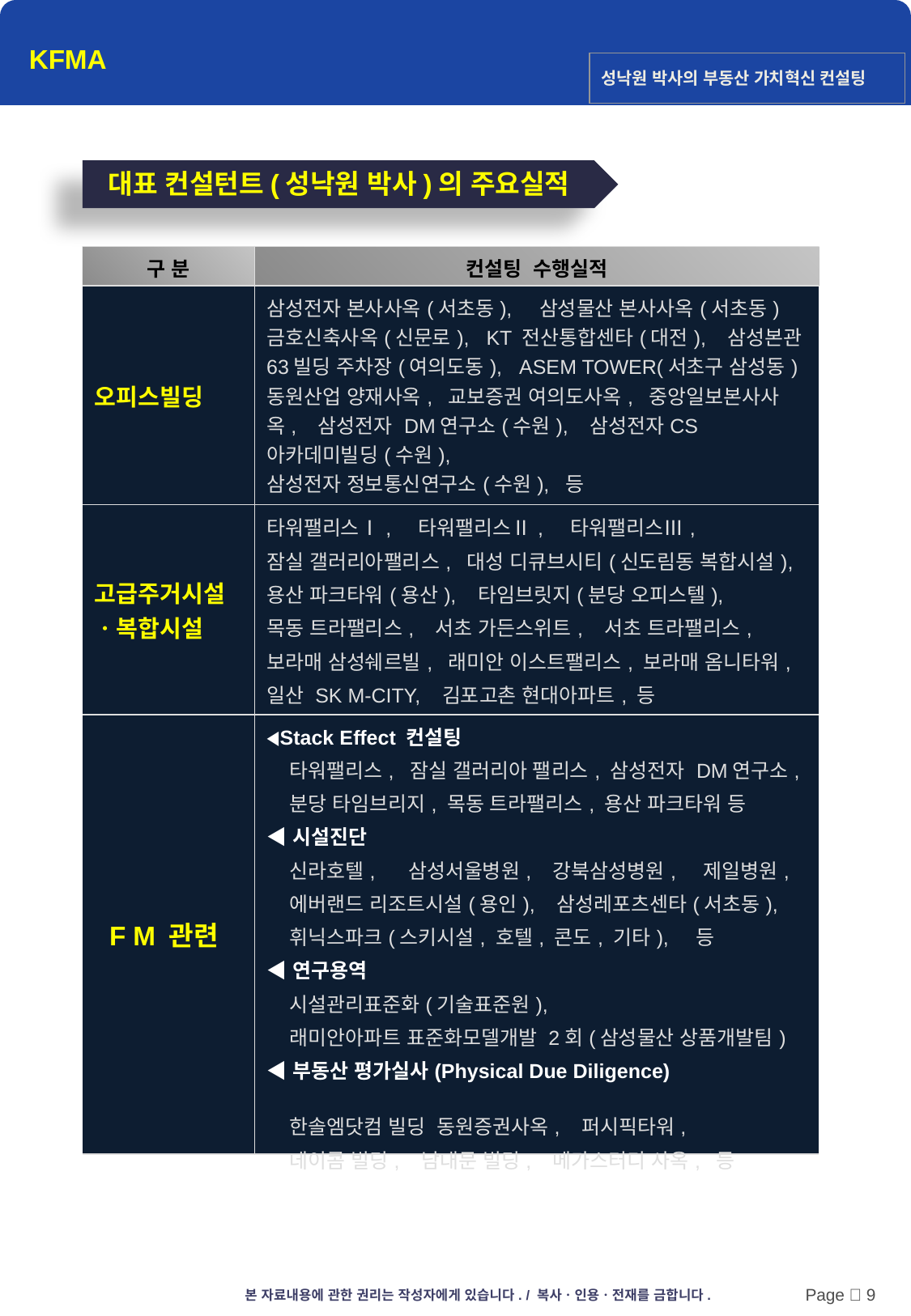

대표 컨설턴트(성낙원 박사)의 주요실적
| 구 분 | 컨설팅 수행실적 |
| --- | --- |
| 오피스빌딩 | 삼성전자 본사사옥(서초동), 삼성물산 본사사옥(서초동) 금호신축사옥(신문로), KT 전산통합센타(대전), 삼성본관 63빌딩 주차장(여의도동), ASEM TOWER(서초구 삼성동) 동원산업 양재사옥, 교보증권 여의도사옥, 중앙일보본사사옥, 삼성전자 DM연구소(수원), 삼성전자CS아카데미빌딩(수원), 삼성전자 정보통신연구소(수원), 등 |
| 고급주거시설ㆍ복합시설 | 타워팰리스Ⅰ, 타워팰리스Ⅱ, 타워팰리스Ⅲ, 잠실 갤러리아팰리스, 대성 디큐브시티(신도림동 복합시설), 용산 파크타워(용산), 타임브릿지(분당 오피스텔), 목동 트라팰리스, 서초 가든스위트, 서초 트라팰리스, 보라매 삼성쉐르빌, 래미안 이스트팰리스, 보라매 옴니타워, 일산 SK M-CITY, 김포고촌 현대아파트, 등 |
| F M 관련 | ◀Stack Effect 컨설팅 타워팰리스, 잠실 갤러리아 팰리스, 삼성전자 DM연구소, 분당 타임브리지, 목동 트라팰리스, 용산 파크타워 등 ◀시설진단 신라호텔, 삼성서울병원, 강북삼성병원, 제일병원, 에버랜드 리조트시설(용인), 삼성레포츠센타(서초동), 휘닉스파크(스키시설, 호텔, 콘도, 기타), 등 ◀연구용역 시설관리표준화(기술표준원), 래미안아파트 표준화모델개발 2회(삼성물산 상품개발팀) ◀부동산 평가실사(Physical Due Diligence) 한솔엠닷컴 빌딩 동원증권사옥, 퍼시픽타워, 데이콤 빌딩, 남대문 빌딩, 메가스터디 사옥, 등 |
본 자료내용에 관한 권리는 작성자에게 있습니다. / 복사ㆍ인용ㆍ전재를 금합니다.